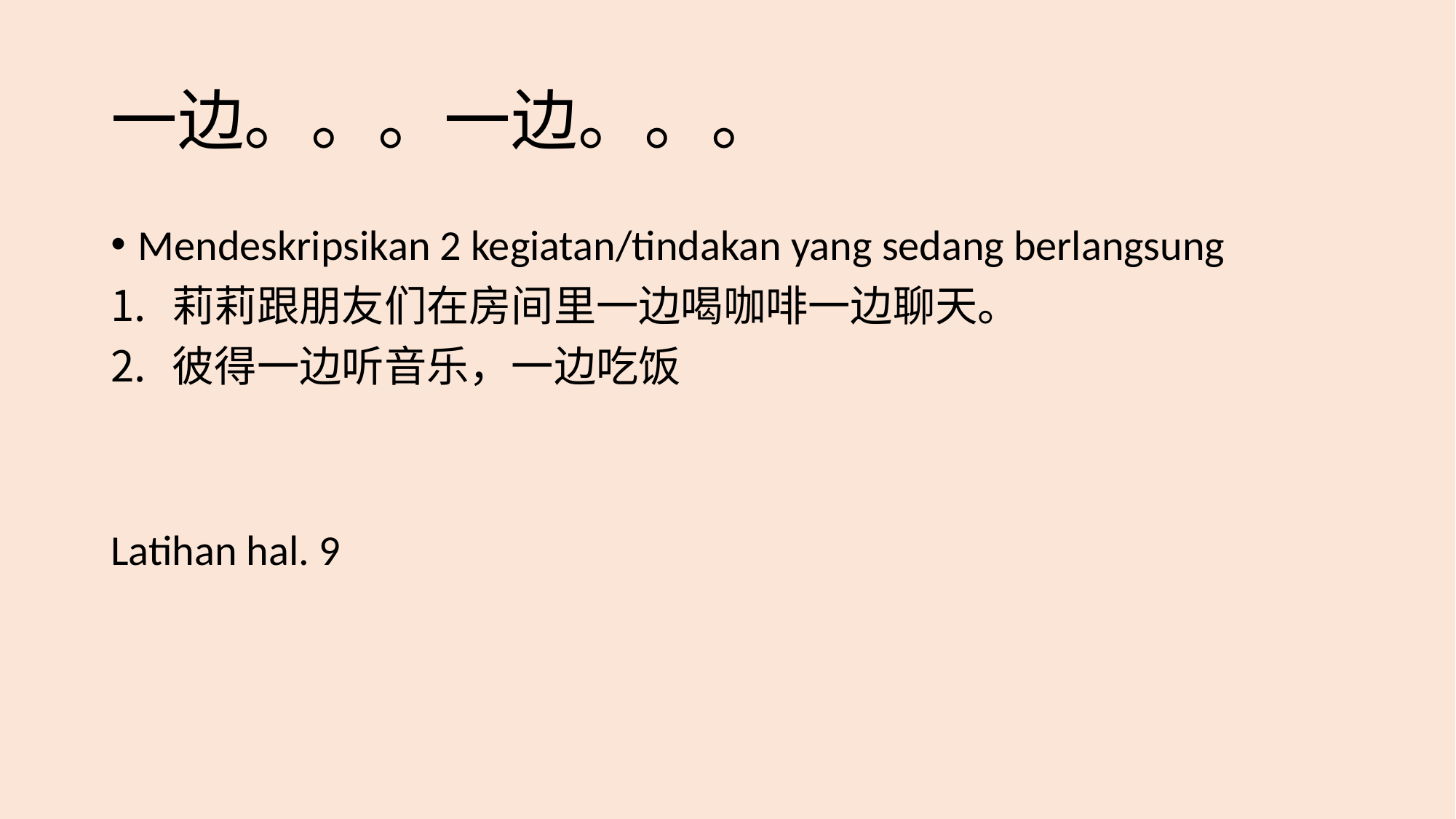

# 一边。。。一边。。。
Mendeskripsikan 2 kegiatan/tindakan yang sedang berlangsung
莉莉跟朋友们在房间里一边喝咖啡一边聊天。
彼得一边听音乐，一边吃饭

Latihan hal. 9